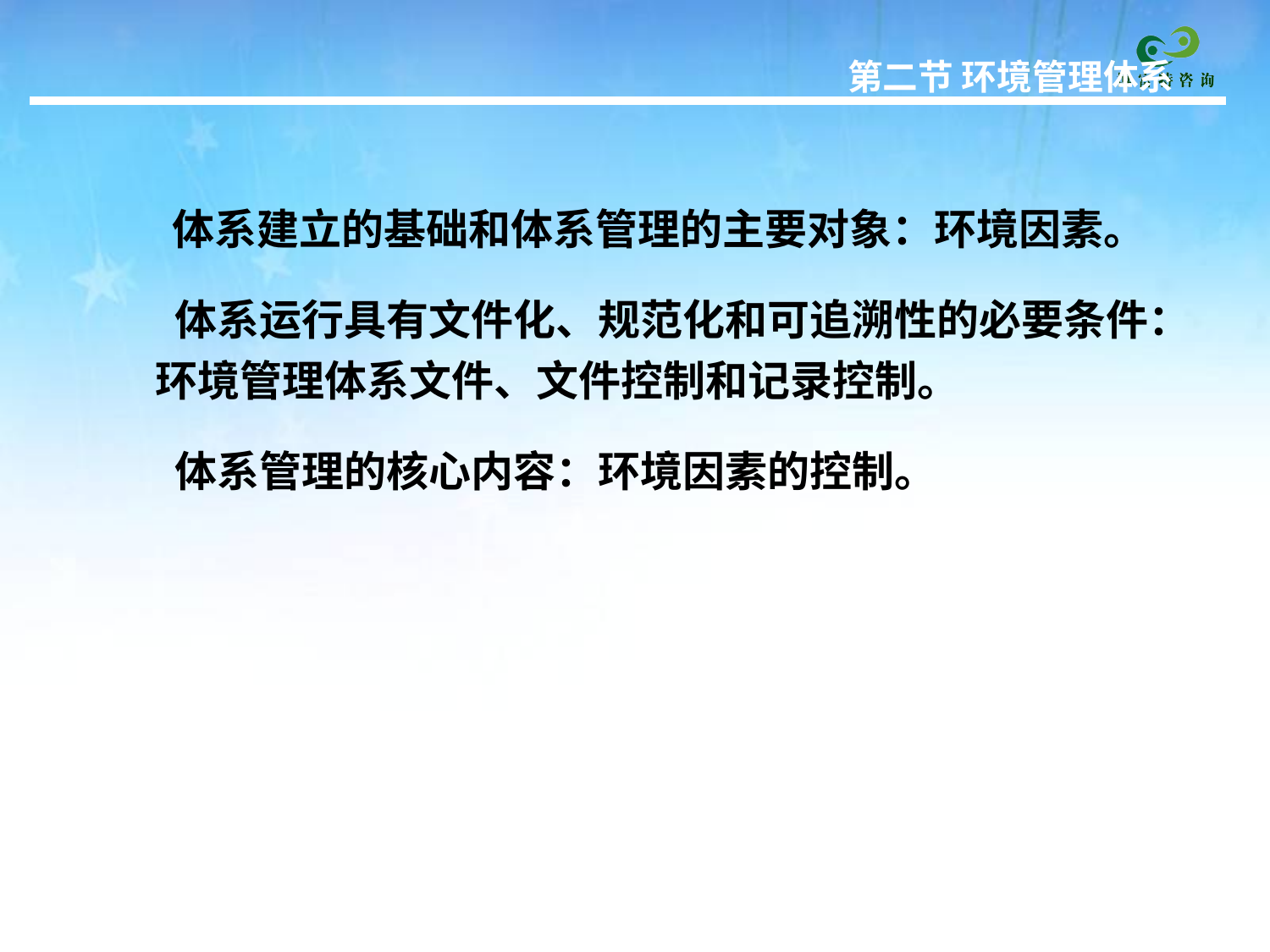

第二节 环境管理体系
       体系建立的基础和体系管理的主要对象：环境因素。
      体系运行具有文件化、规范化和可追溯性的必要条件：环境管理体系文件、文件控制和记录控制。
      体系管理的核心内容：环境因素的控制。